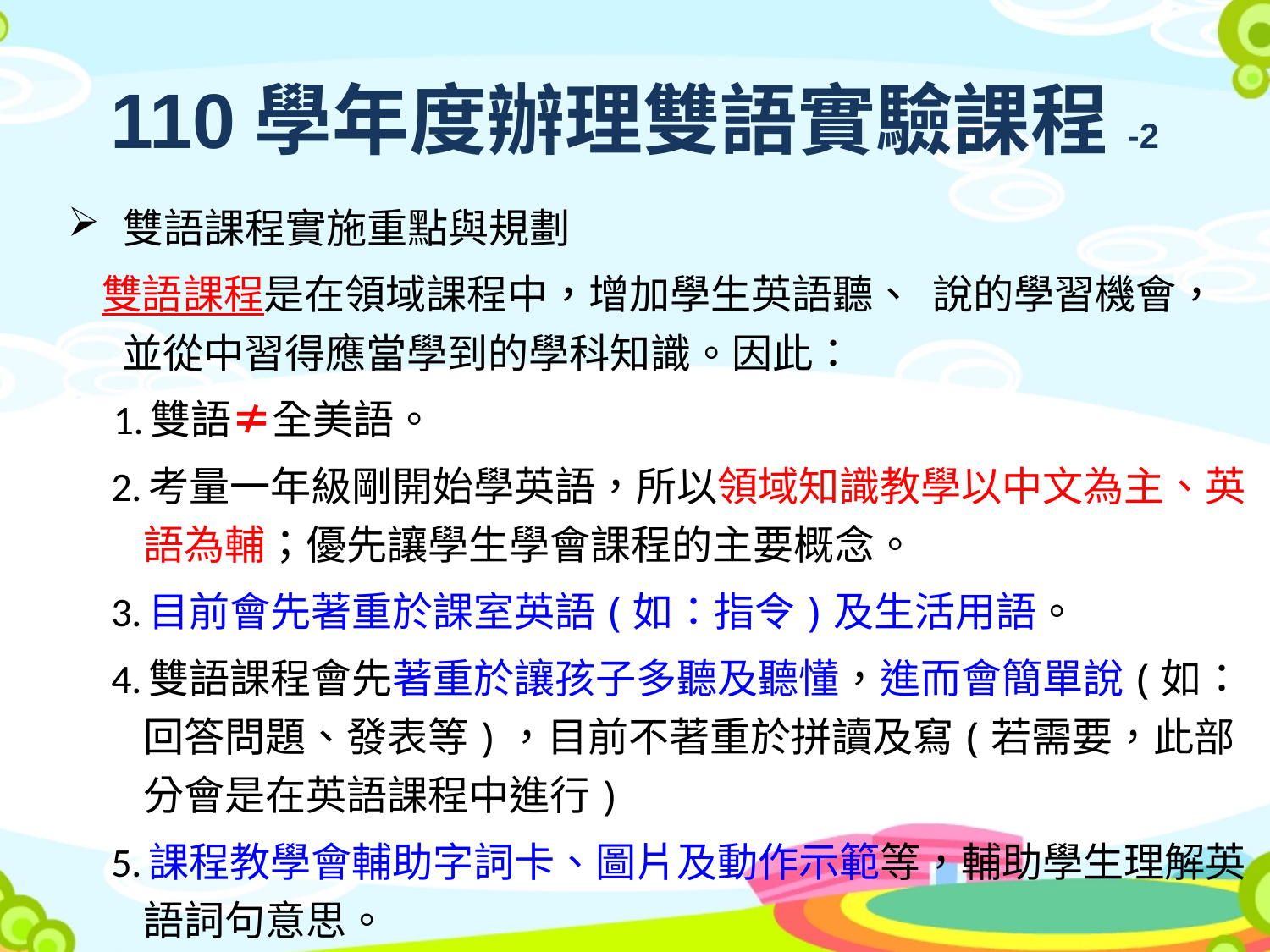

# 110學年度辦理雙語實驗課程-2
雙語課程實施重點與規劃
   雙語課程是在領域課程中，增加學生英語聽、  說的學習機會，並從中習得應當學到的學科知識。因此：
     1.雙語≠全美語。
2.考量一年級剛開始學英語，所以領域知識教學以中文為主、英語為輔；優先讓學生學會課程的主要概念。
3.目前會先著重於課室英語(如：指令)及生活用語。
4.雙語課程會先著重於讓孩子多聽及聽懂，進而會簡單說(如：回答問題、發表等)，目前不著重於拼讀及寫(若需要，此部分會是在英語課程中進行)
5.課程教學會輔助字詞卡、圖片及動作示範等，輔助學生理解英語詞句意思。